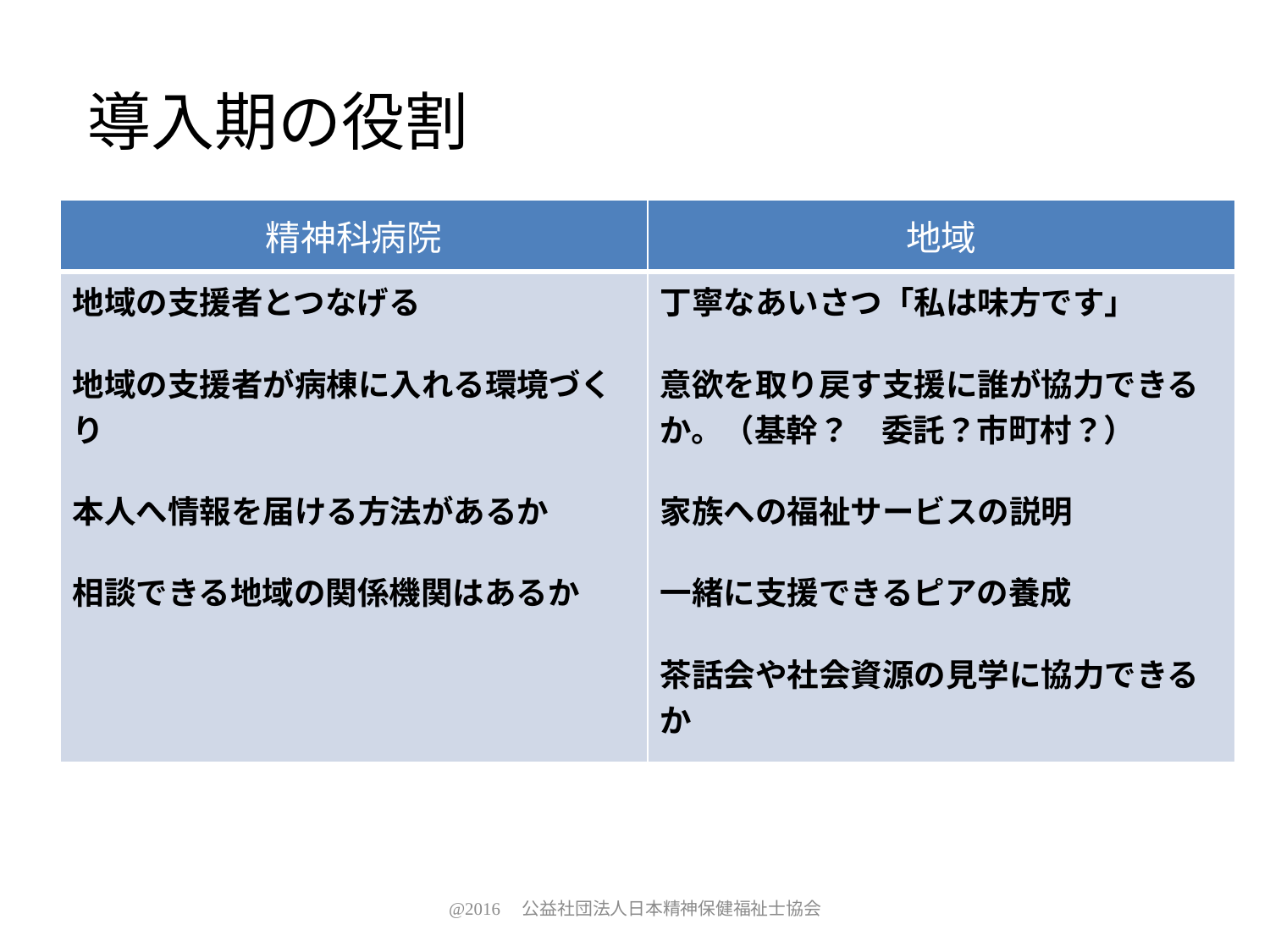

# 導入期の役割
| 精神科病院 | 地域 |
| --- | --- |
| 地域の支援者とつなげる 地域の支援者が病棟に入れる環境づくり 本人へ情報を届ける方法があるか 相談できる地域の関係機関はあるか | 丁寧なあいさつ「私は味方です」 意欲を取り戻す支援に誰が協力できるか。（基幹？　委託？市町村？） 家族への福祉サービスの説明 一緒に支援できるピアの養成 茶話会や社会資源の見学に協力できるか |
@2016　公益社団法人日本精神保健福祉士協会